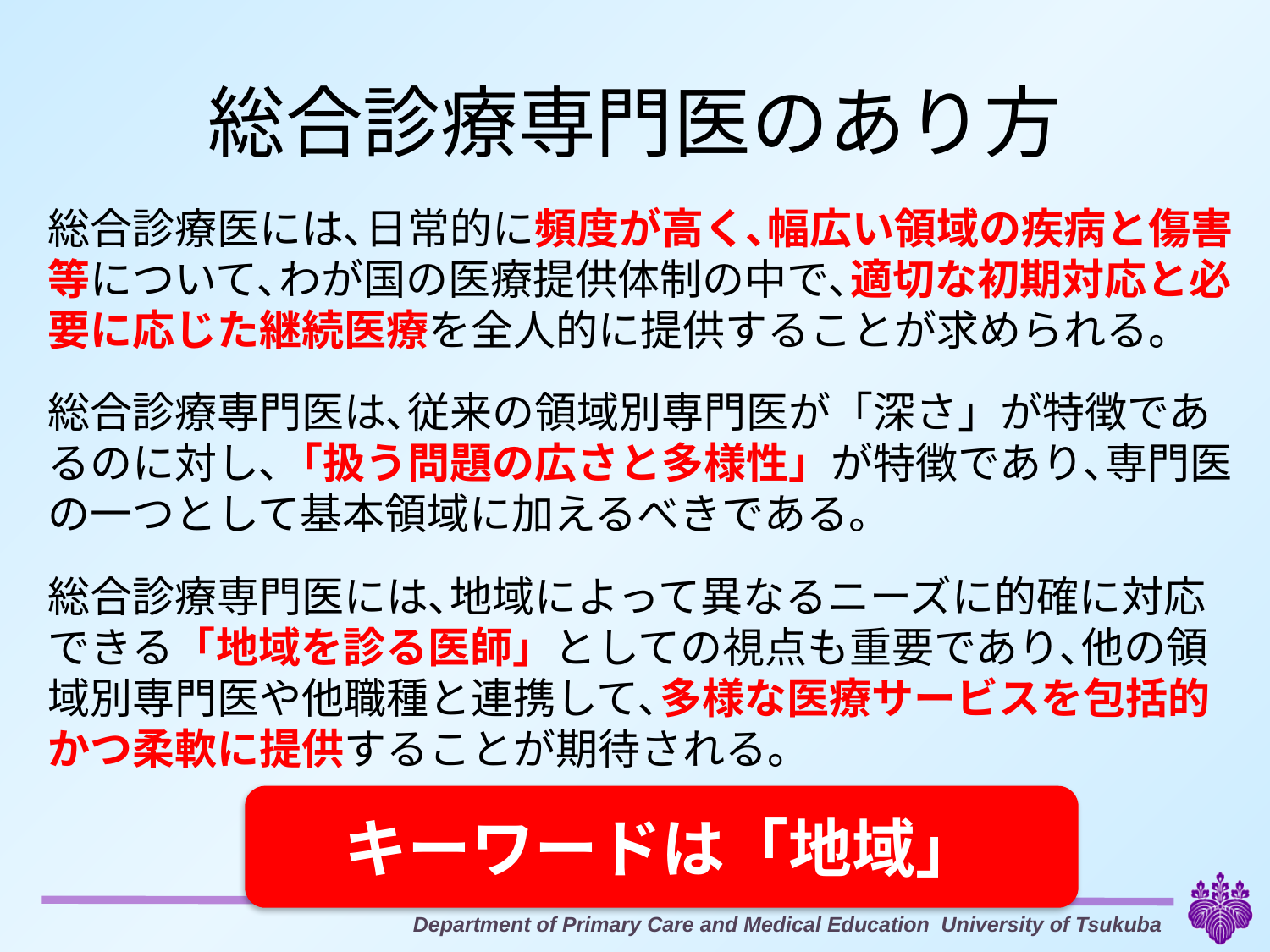

# 総合診療専門医のあり方

総合診療医には､日常的に頻度が高く､幅広い領域の疾病と傷害等について､わが国の医療提供体制の中で､適切な初期対応と必要に応じた継続医療を全人的に提供することが求められる。
総合診療専門医は､従来の領域別専門医が「深さ」が特徴であるのに対し､「扱う問題の広さと多様性」が特徴であり､専門医の一つとして基本領域に加えるべきである。
総合診療専門医には､地域によって異なるニーズに的確に対応できる「地域を診る医師」としての視点も重要であり､他の領域別専門医や他職種と連携して､多様な医療サービスを包括的かつ柔軟に提供することが期待される。
キーワードは「地域」